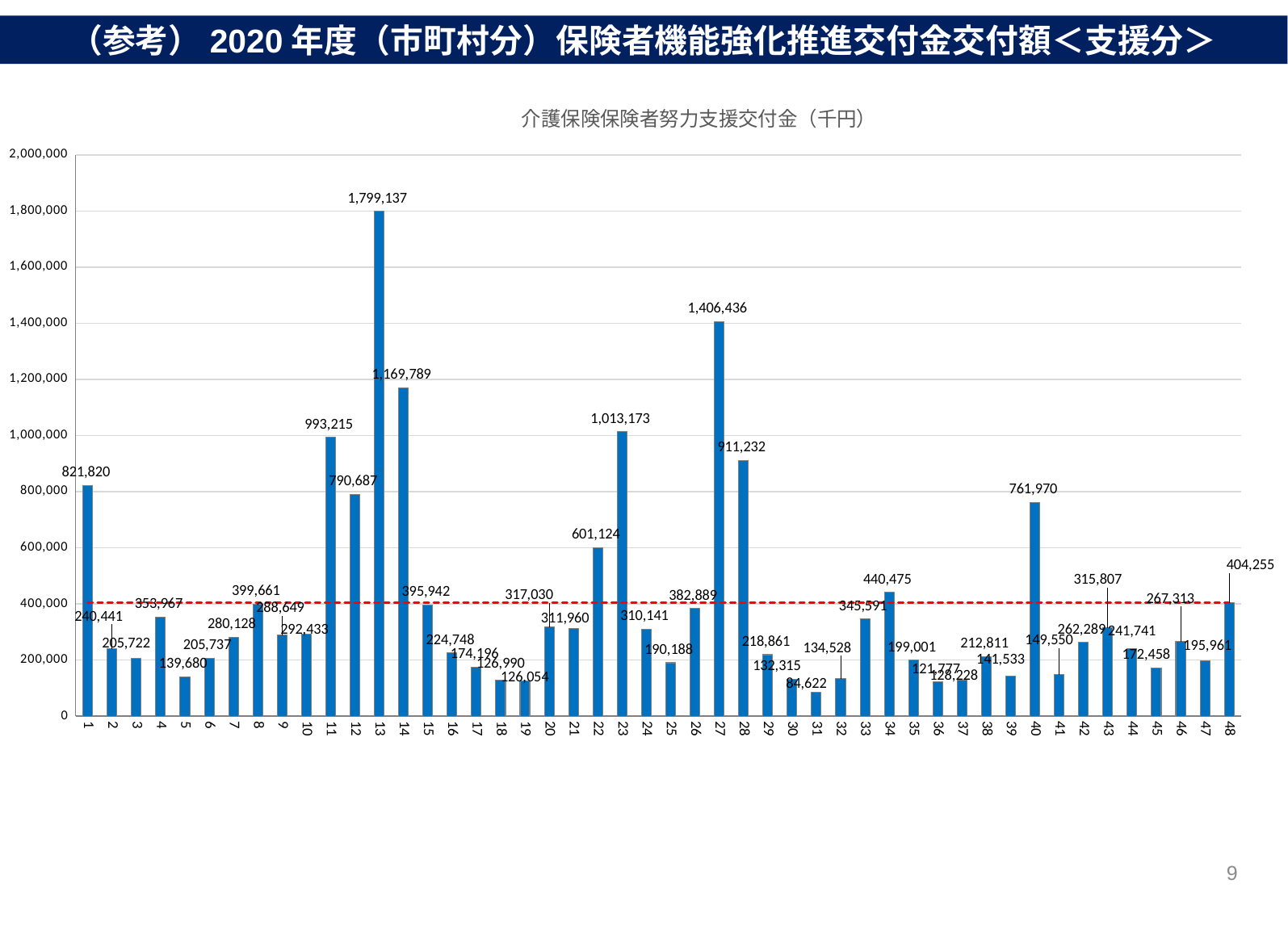

（参考）2020年度（市町村分）保険者機能強化推進交付金交付額＜支援分＞

### Chart: 介護保険保険者努力支援交付金（千円）

| Category | 介護保険保険者努力支援交付金（千円） | 平均 |  |
|---|---|---|---|
9